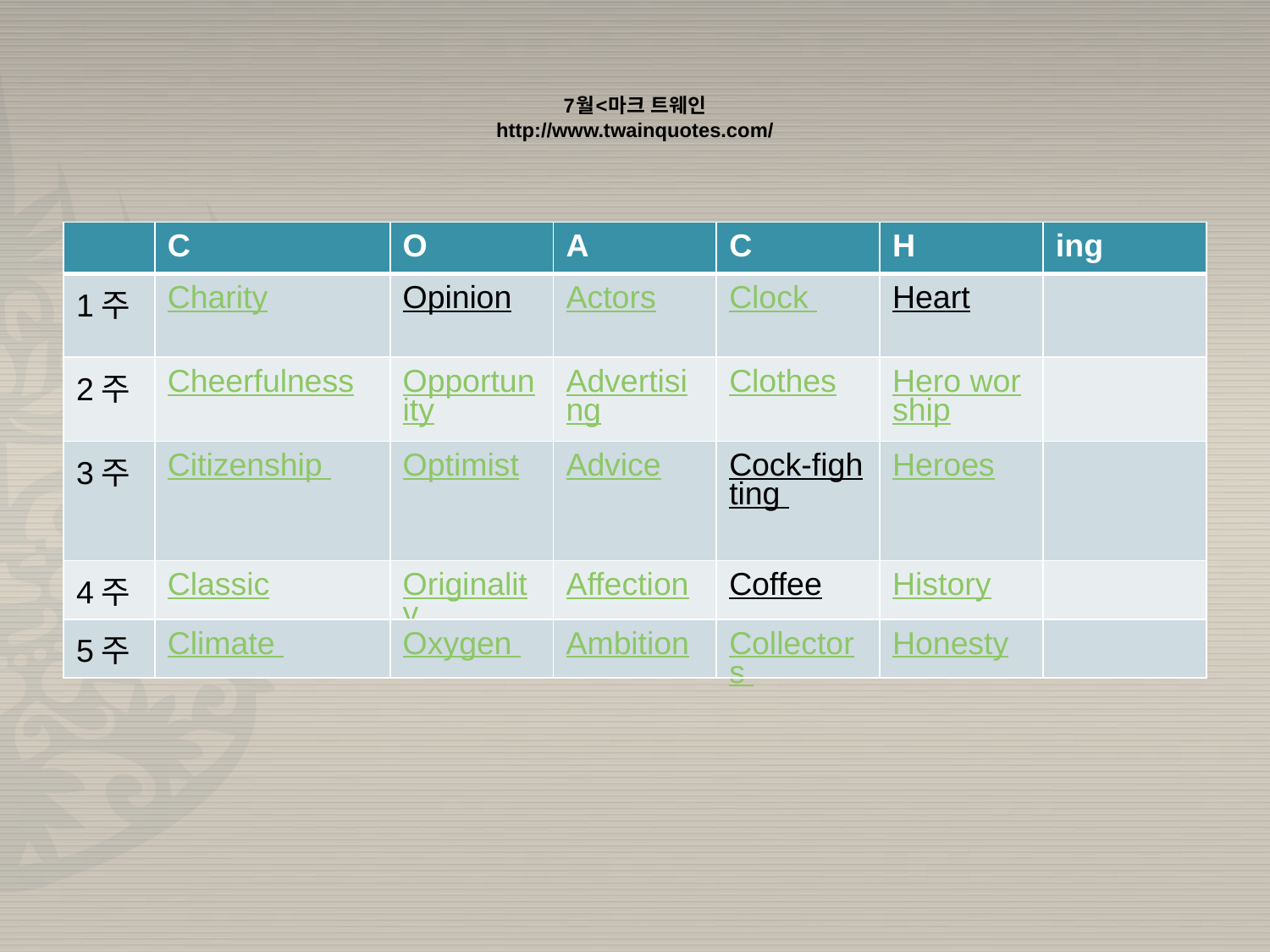

# 7월<마크 트웨인 http://www.twainquotes.com/
|  | C | O | A | C | H | ing |
| --- | --- | --- | --- | --- | --- | --- |
| 1주 | Charity | Opinion | Actors | Clock | Heart |  |
| 2주 | Cheerfulness | Opportunity | Advertising | Clothes | Hero worship |  |
| 3주 | Citizenship | Optimist | Advice | Cock-fighting | Heroes |  |
| 4주 | Classic | Originality | Affection | Coffee | History |  |
| 5주 | Climate | Oxygen | Ambition | Collectors | Honesty |  |